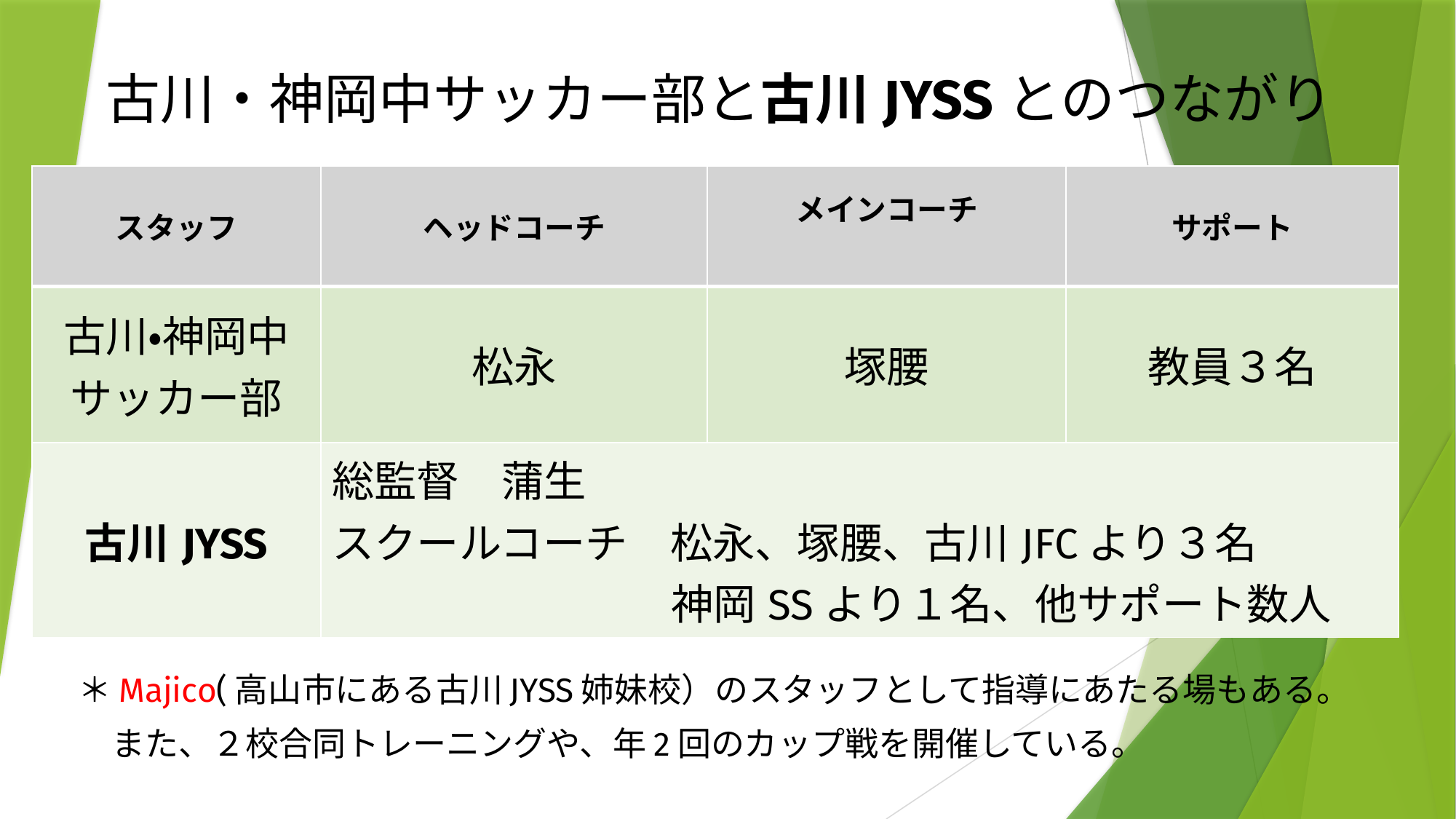

古川・神岡中サッカー部と古川JYSSとのつながり
| スタッフ | ヘッドコーチ | メインコーチ | サポート |
| --- | --- | --- | --- |
| 古川・神岡中 サッカー部 | 松永 | 塚腰 | 教員３名 |
| 古川JYSS | 総監督　蒲生 スクールコーチ　松永、塚腰、古川JFCより３名 　　　　　　　　神岡SSより１名、他サポート数人 |  |  |
＊Majico(高山市にある古川JYSS姉妹校）のスタッフとして指導にあたる場もある。
　また、２校合同トレーニングや、年2回のカップ戦を開催している。